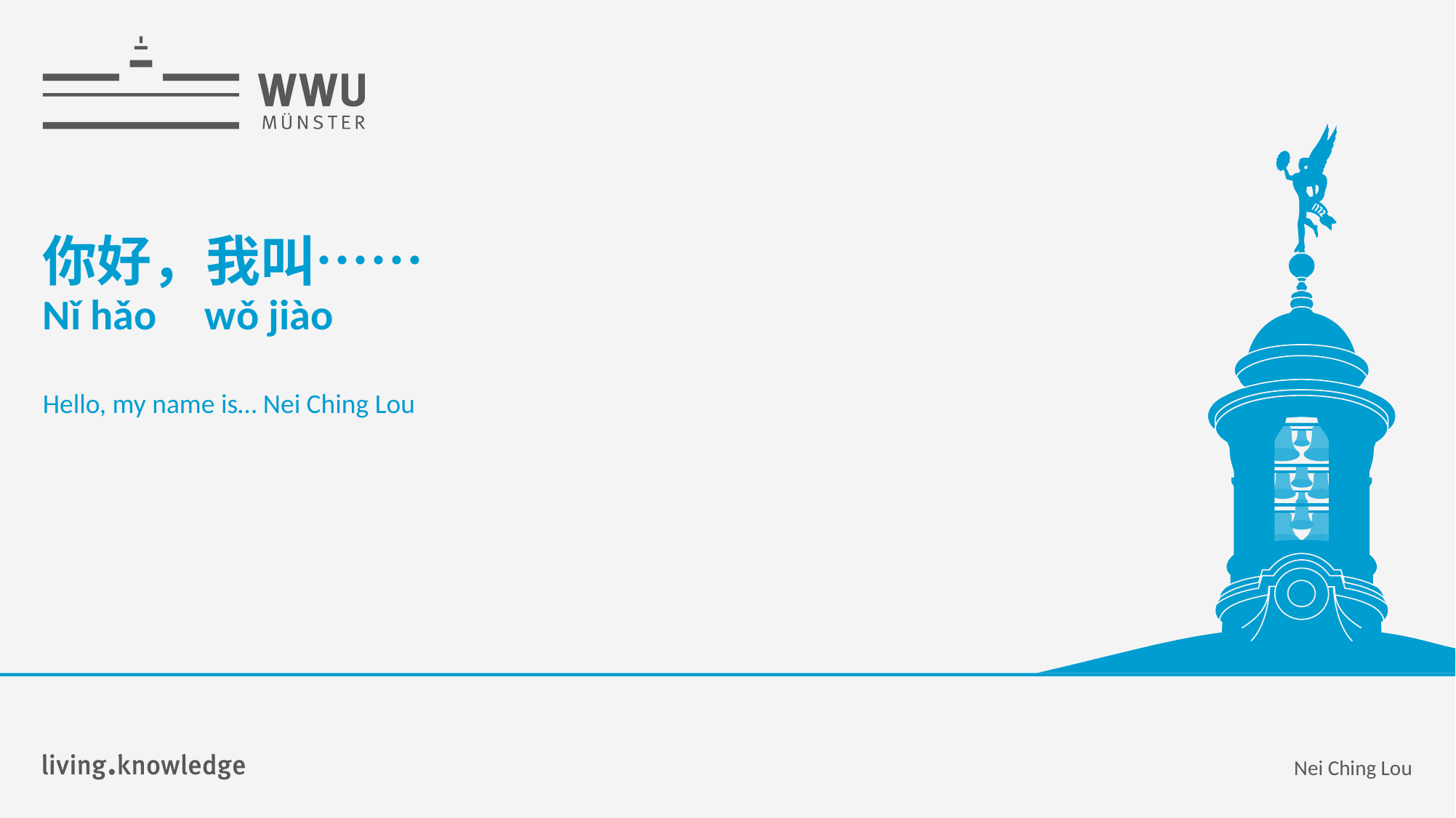

Hello, my name is…
# 你好，我叫⋯⋯ Nǐ hǎo     wǒ jiào
Hello, my name is… Nei Ching Lou
Nei Ching Lou
Nei Ching Lou
1